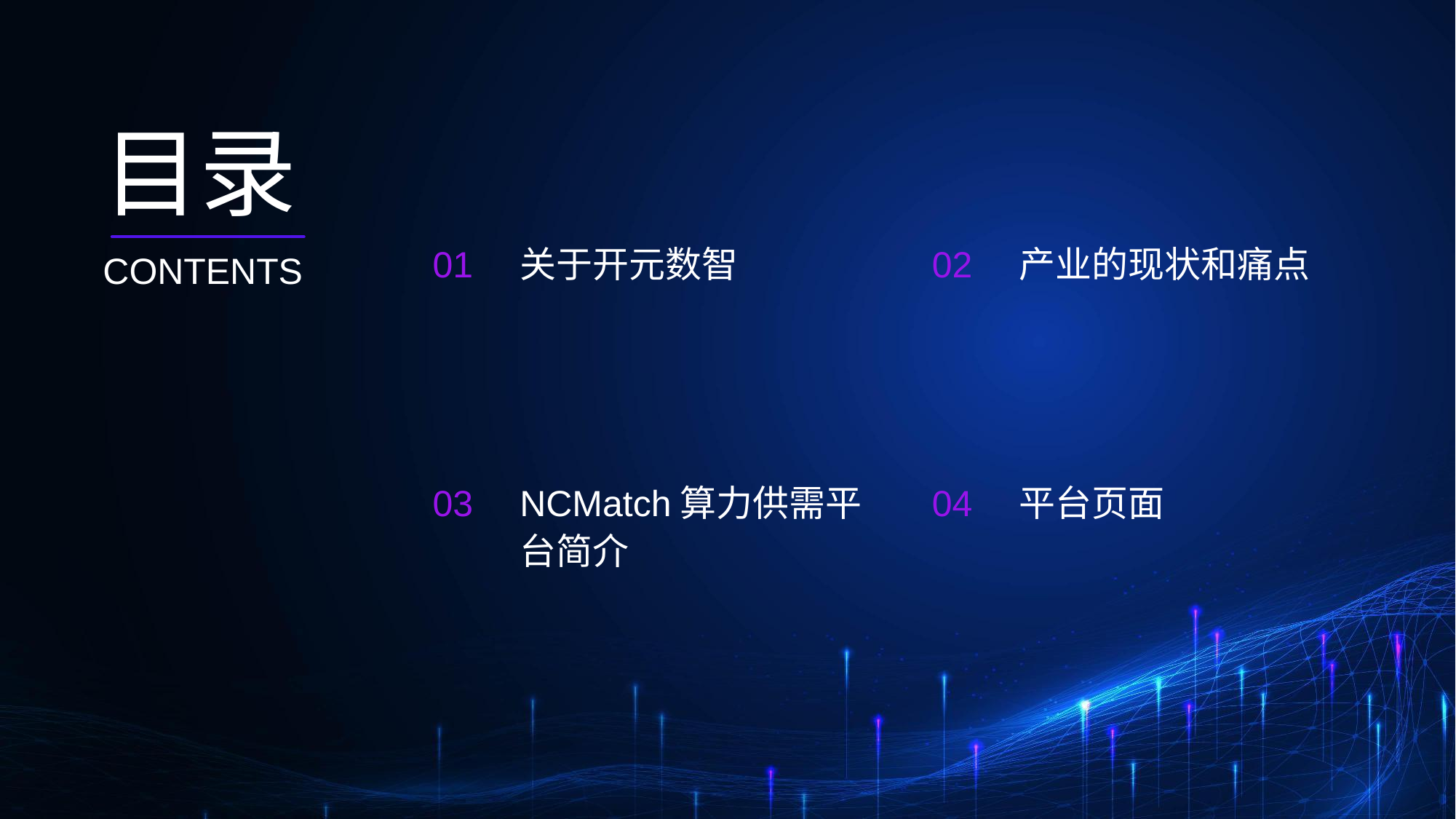

目录
关于开元数智
产业的现状和痛点
01
02
CONTENTS
NCMatch算力供需平台简介
平台页面
03
04